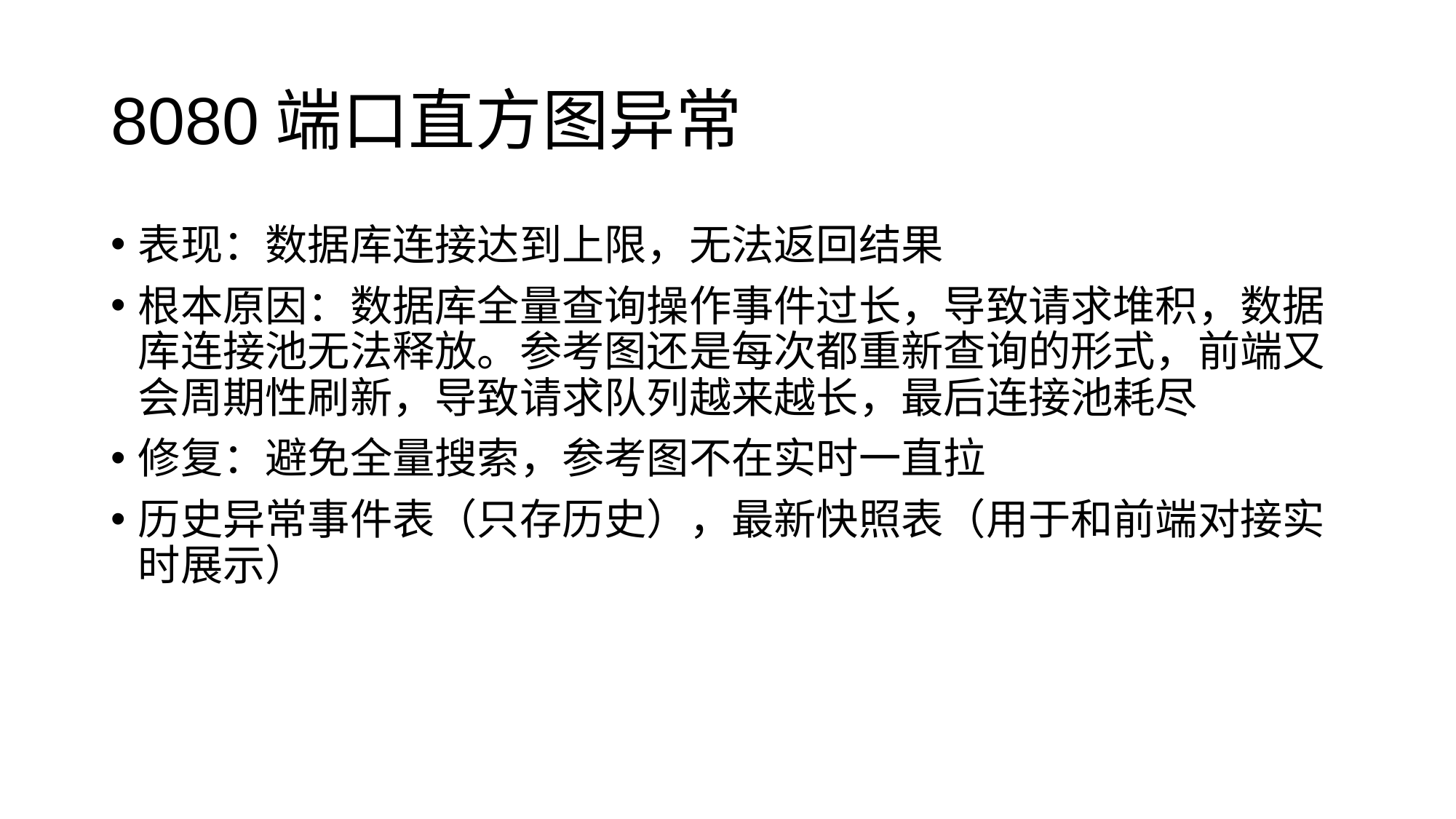

# 8080端口直方图异常
表现：数据库连接达到上限，无法返回结果
根本原因：数据库全量查询操作事件过长，导致请求堆积，数据库连接池无法释放。参考图还是每次都重新查询的形式，前端又会周期性刷新，导致请求队列越来越长，最后连接池耗尽
修复：避免全量搜索，参考图不在实时一直拉
历史异常事件表（只存历史），最新快照表（用于和前端对接实时展示）